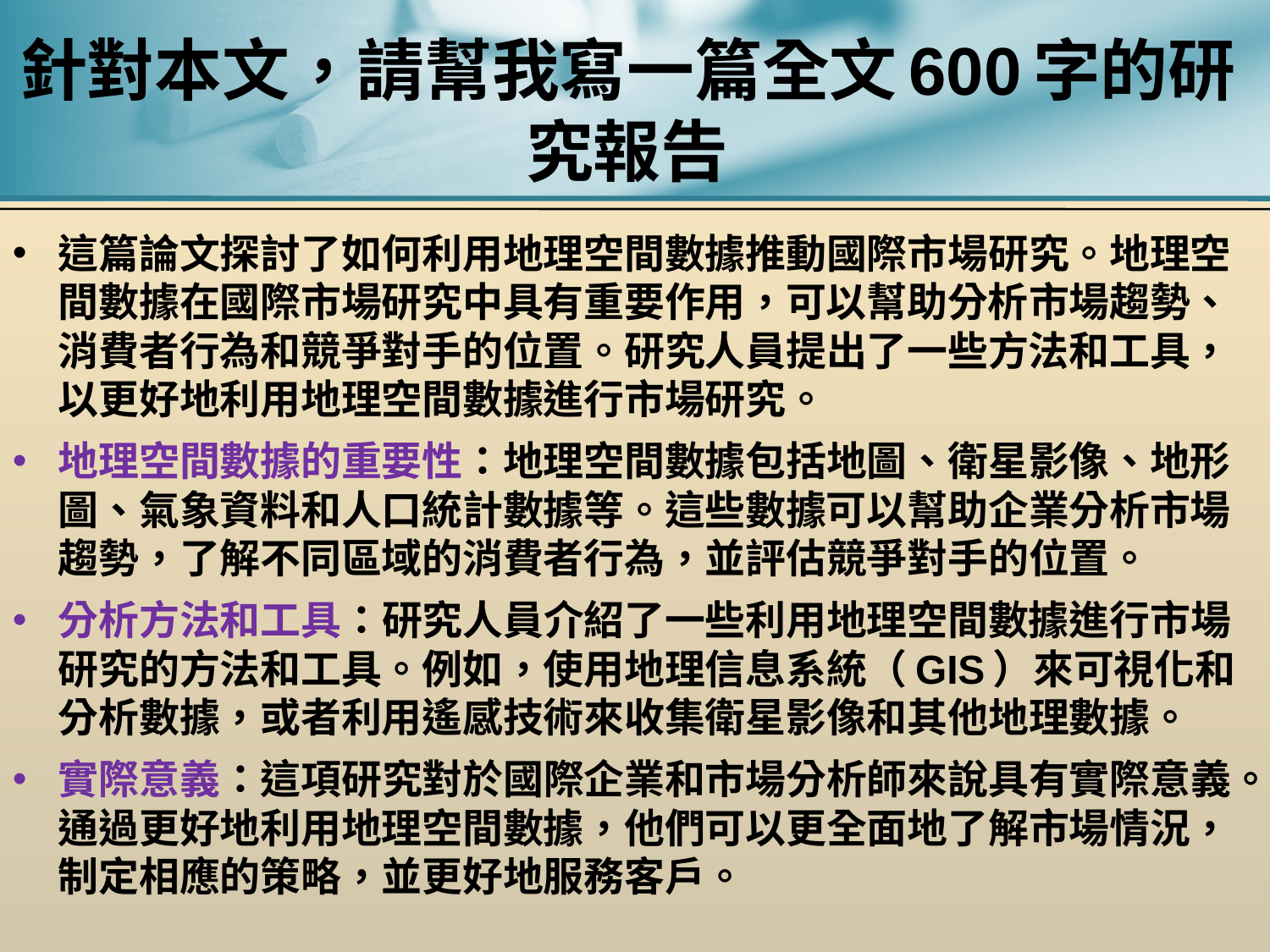

# 針對本文，請幫我寫一篇全文600字的研究報告
這篇論文探討了如何利用地理空間數據推動國際市場研究。地理空間數據在國際市場研究中具有重要作用，可以幫助分析市場趨勢、消費者行為和競爭對手的位置。研究人員提出了一些方法和工具，以更好地利用地理空間數據進行市場研究。
地理空間數據的重要性：地理空間數據包括地圖、衛星影像、地形圖、氣象資料和人口統計數據等。這些數據可以幫助企業分析市場趨勢，了解不同區域的消費者行為，並評估競爭對手的位置。
分析方法和工具：研究人員介紹了一些利用地理空間數據進行市場研究的方法和工具。例如，使用地理信息系統（GIS）來可視化和分析數據，或者利用遙感技術來收集衛星影像和其他地理數據。
實際意義：這項研究對於國際企業和市場分析師來說具有實際意義。通過更好地利用地理空間數據，他們可以更全面地了解市場情況，制定相應的策略，並更好地服務客戶。